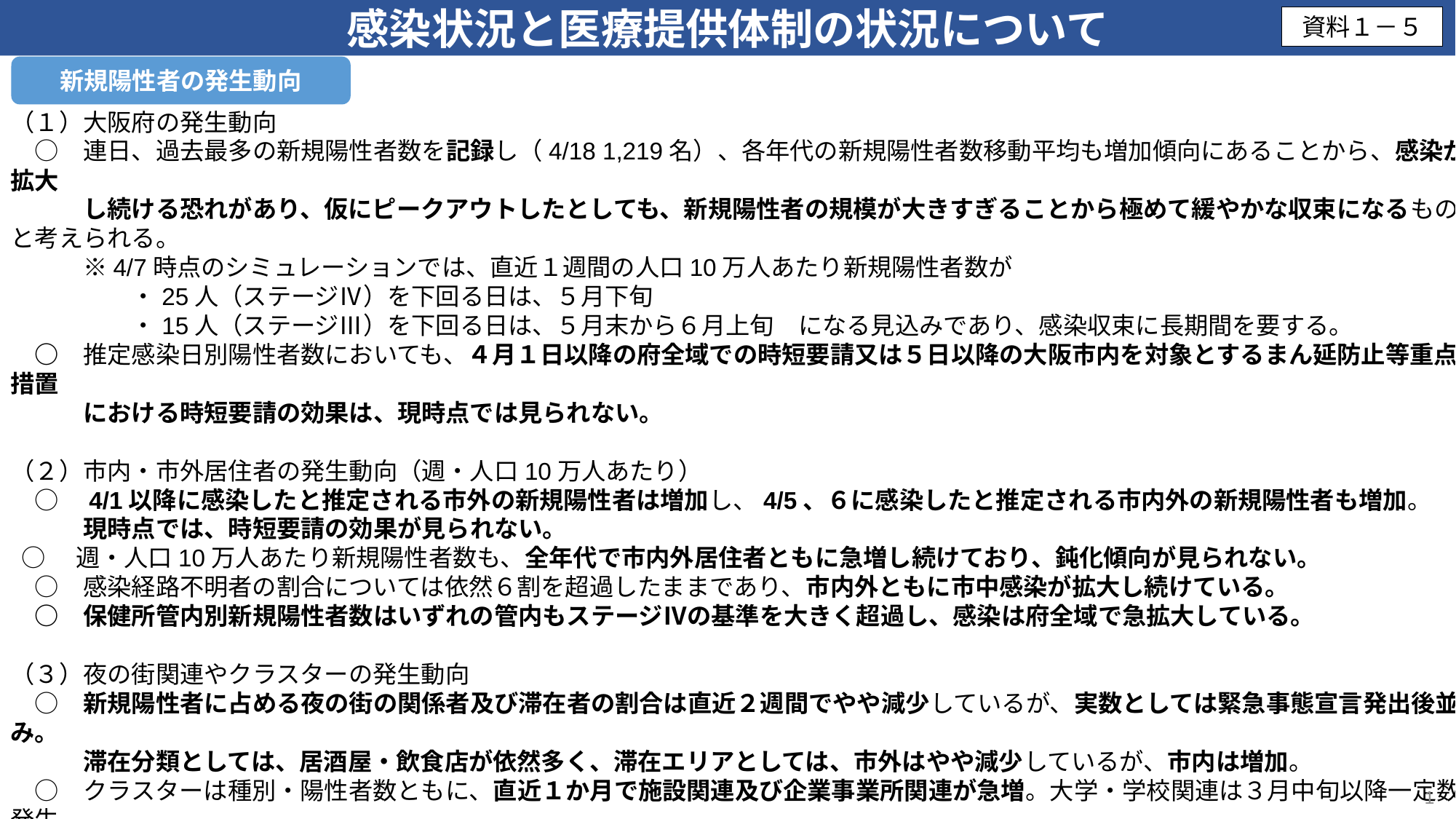

感染状況と医療提供体制の状況について
資料１－５
新規陽性者の発生動向

（１）大阪府の発生動向
　○　連日、過去最多の新規陽性者数を記録し（4/18 1,219名）、各年代の新規陽性者数移動平均も増加傾向にあることから、感染が拡大
　　　し続ける恐れがあり、仮にピークアウトしたとしても、新規陽性者の規模が大きすぎることから極めて緩やかな収束になるものと考えられる。
　　　※4/7時点のシミュレーションでは、直近１週間の人口10万人あたり新規陽性者数が
　　　　　・25人（ステージⅣ）を下回る日は、５月下旬
　　　　　・15人（ステージⅢ）を下回る日は、５月末から６月上旬　になる見込みであり、感染収束に長期間を要する。
　○　推定感染日別陽性者数においても、４月１日以降の府全域での時短要請又は５日以降の大阪市内を対象とするまん延防止等重点措置
　　　における時短要請の効果は、現時点では見られない。

（２）市内・市外居住者の発生動向（週・人口10万人あたり）
　○　4/1以降に感染したと推定される市外の新規陽性者は増加し、4/5、６に感染したと推定される市内外の新規陽性者も増加。
　　　現時点では、時短要請の効果が見られない。
  ○　週・人口10万人あたり新規陽性者数も、全年代で市内外居住者ともに急増し続けており、鈍化傾向が見られない。
　○　感染経路不明者の割合については依然６割を超過したままであり、市内外ともに市中感染が拡大し続けている。
　○　保健所管内別新規陽性者数はいずれの管内もステージⅣの基準を大きく超過し、感染は府全域で急拡大している。

（３）夜の街関連やクラスターの発生動向
　○　新規陽性者に占める夜の街の関係者及び滞在者の割合は直近２週間でやや減少しているが、実数としては緊急事態宣言発出後並み。
　　　滞在分類としては、居酒屋・飲食店が依然多く、滞在エリアとしては、市外はやや減少しているが、市内は増加。
　○　クラスターは種別・陽性者数ともに、直近１か月で施設関連及び企業事業所関連が急増。大学・学校関連は３月中旬以降一定数発生。

（４）変異株の状況
　○　変異株PCR検査実施率は、直近１週間で28.9％と増加、陽性率は約８割。
1